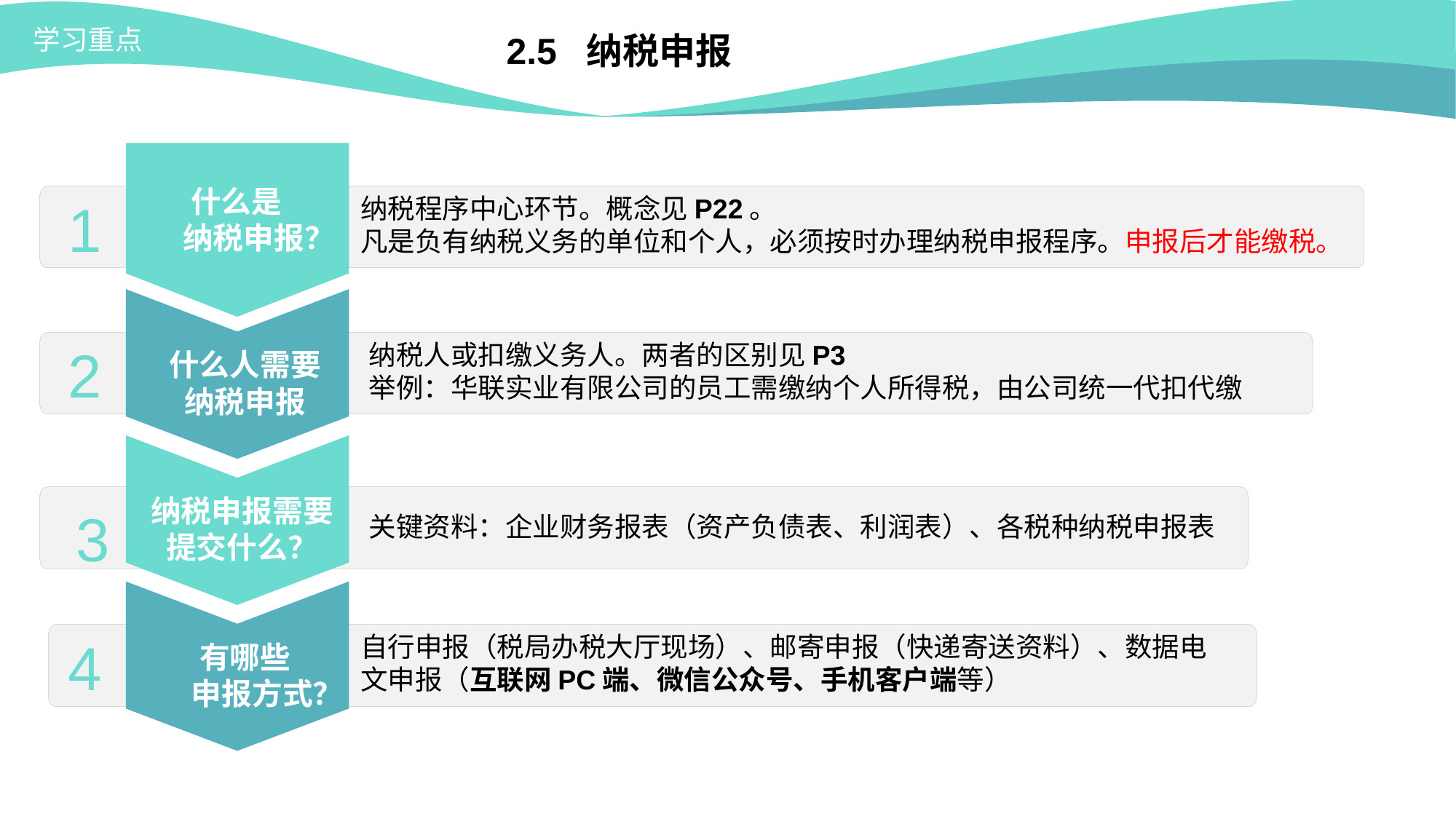

学习重点
2.5  纳税申报

什么是
 纳税申报？

1
纳税程序中心环节。概念见P22。
凡是负有纳税义务的单位和个人，必须按时办理纳税申报程序。申报后才能缴税。

什么人需要纳税申报

2
纳税人或扣缴义务人。两者的区别见P3
举例：华联实业有限公司的员工需缴纳个人所得税，由公司统一代扣代缴

纳税申报需要提交什么？

3
关键资料：企业财务报表（资产负债表、利润表）、各税种纳税申报表

有哪些
 申报方式？

4
自行申报（税局办税大厅现场）、邮寄申报（快递寄送资料）、数据电文申报（互联网PC端、微信公众号、手机客户端等）